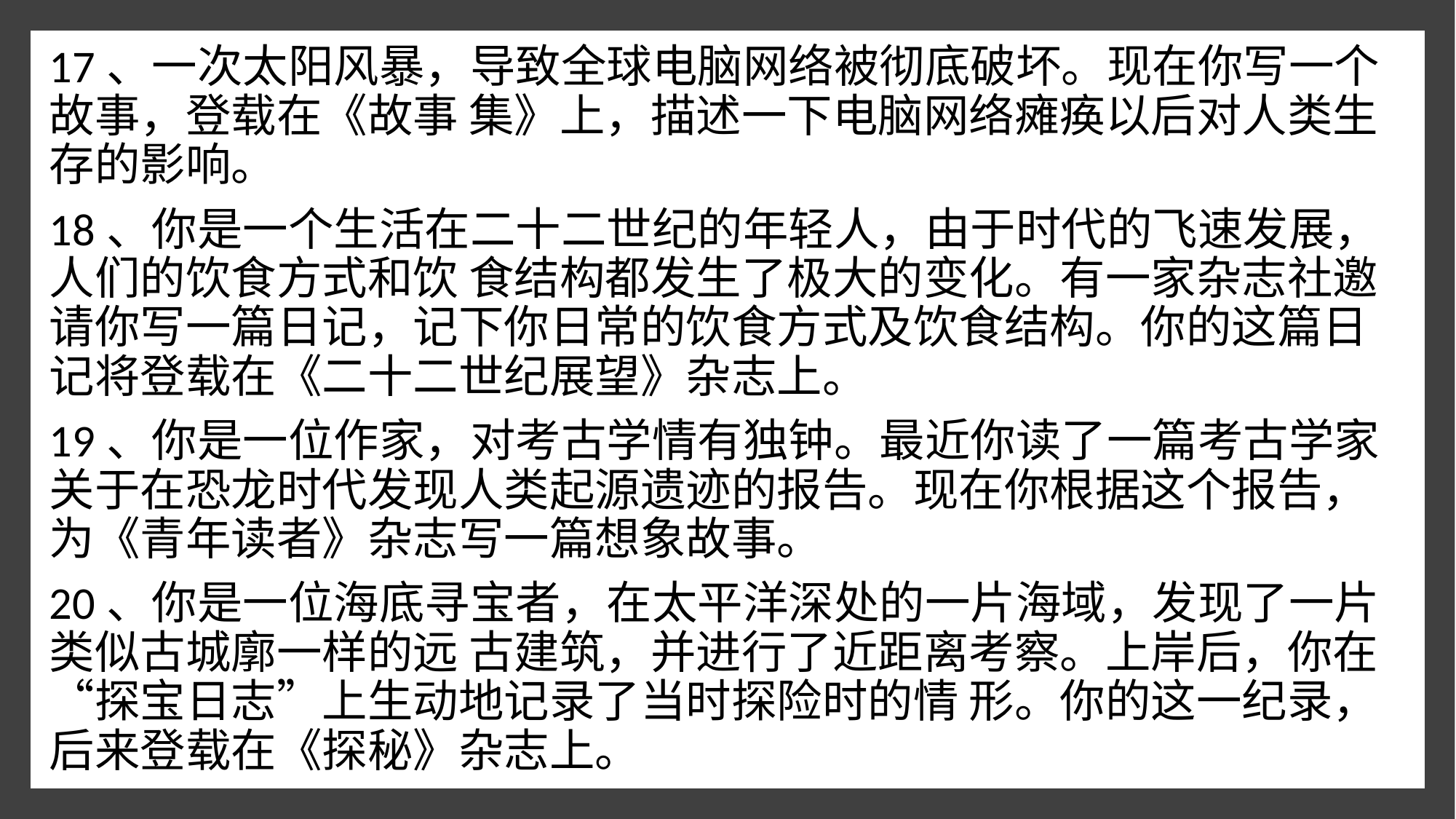

17、一次太阳风暴，导致全球电脑网络被彻底破坏。现在你写一个故事，登载在《故事 集》上，描述一下电脑网络瘫痪以后对人类生存的影响。
18、你是一个生活在二十二世纪的年轻人，由于时代的飞速发展，人们的饮食方式和饮 食结构都发生了极大的变化。有一家杂志社邀请你写一篇日记，记下你日常的饮食方式及饮食结构。你的这篇日记将登载在《二十二世纪展望》杂志上。
19、你是一位作家，对考古学情有独钟。最近你读了一篇考古学家关于在恐龙时代发现人类起源遗迹的报告。现在你根据这个报告，为《青年读者》杂志写一篇想象故事。
20、你是一位海底寻宝者，在太平洋深处的一片海域，发现了一片类似古城廓一样的远 古建筑，并进行了近距离考察。上岸后，你在“探宝日志”上生动地记录了当时探险时的情 形。你的这一纪录，后来登载在《探秘》杂志上。